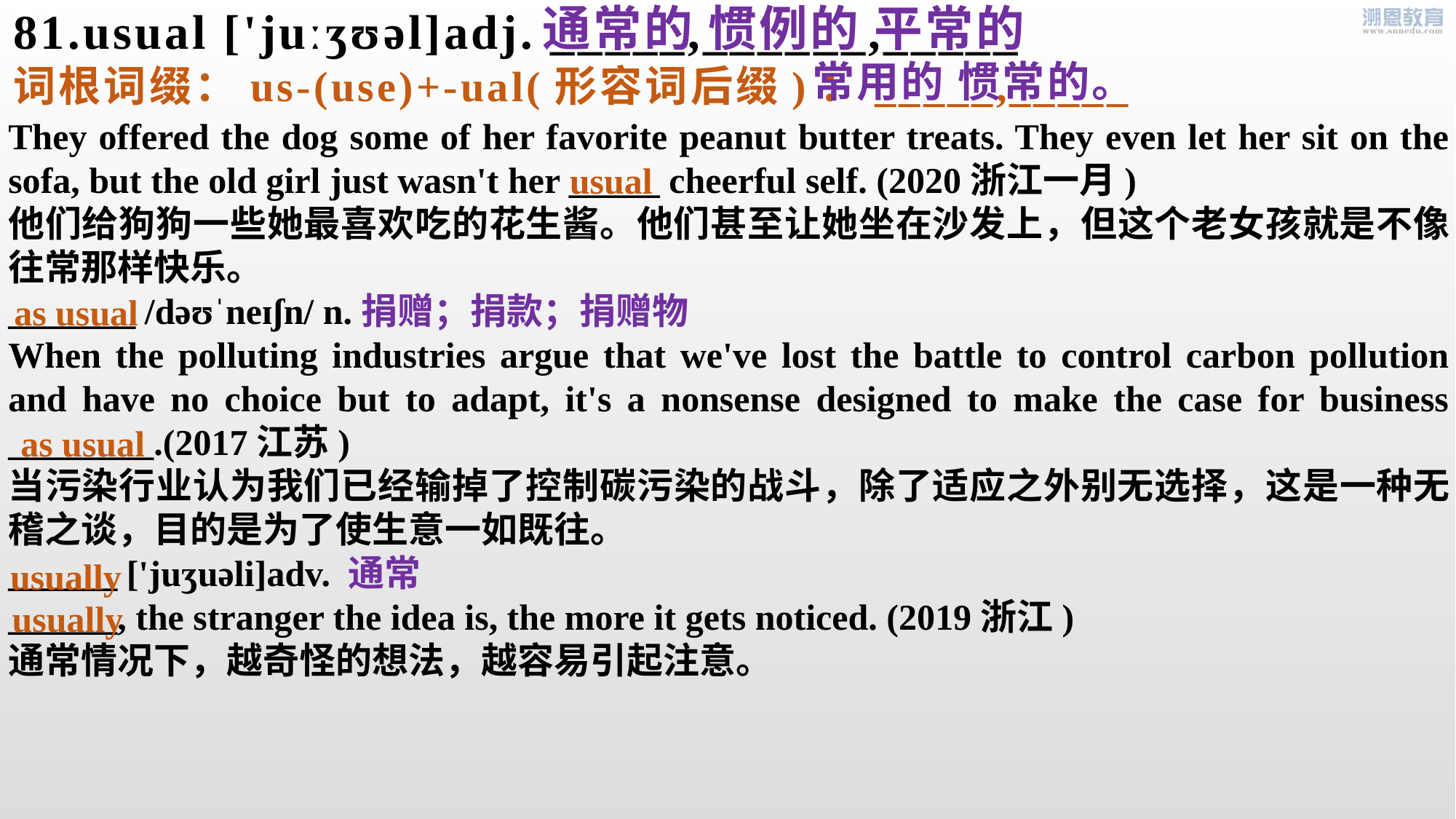

通常的 惯例的 平常的
81.usual ['juːʒʊəl]adj. _____,______,_____
词根词缀：us-(use)+-ual(形容词后缀)：_____,_____
常用的 惯常的。
They offered the dog some of her favorite peanut butter treats. They even let her sit on the sofa, but the old girl just wasn't her _____ cheerful self. (2020浙江一月)
他们给狗狗一些她最喜欢吃的花生酱。他们甚至让她坐在沙发上，但这个老女孩就是不像往常那样快乐。
_______ /dəʊˈneɪʃn/ n.捐赠；捐款；捐赠物
When the polluting industries argue that we've lost the battle to control carbon pollution and have no choice but to adapt, it's a nonsense designed to make the case for business ________.(2017江苏)
当污染行业认为我们已经输掉了控制碳污染的战斗，除了适应之外别无选择，这是一种无稽之谈，目的是为了使生意一如既往。
______ ['juʒuəli]adv. 通常
______, the stranger the idea is, the more it gets noticed. (2019浙江)
通常情况下，越奇怪的想法，越容易引起注意。

  usual
as usual
as usual
usually
usually